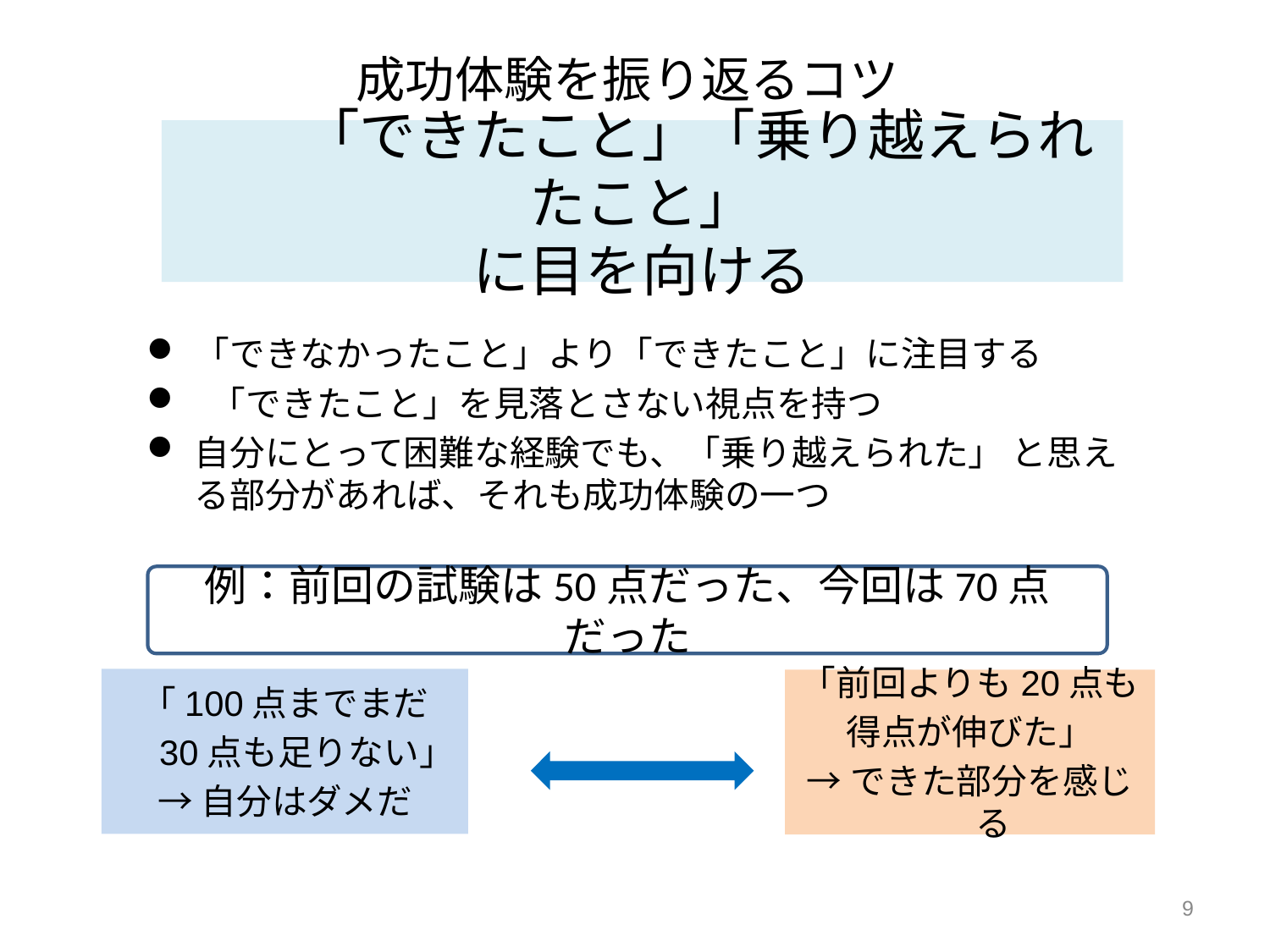

成功体験を振り返るコツ
# 「できたこと」「乗り越えられたこと」 に目を向ける
「できなかったこと」より「できたこと」に注目する
 「できたこと」を見落とさない視点を持つ
自分にとって困難な経験でも、「乗り越えられた」 と思える部分があれば、それも成功体験の一つ

例：前回の試験は50点だった、今回は70点だった
「100点までまだ
　30点も足りない」
→自分はダメだ
「前回よりも20点も
得点が伸びた」
→できた部分を感じる

9